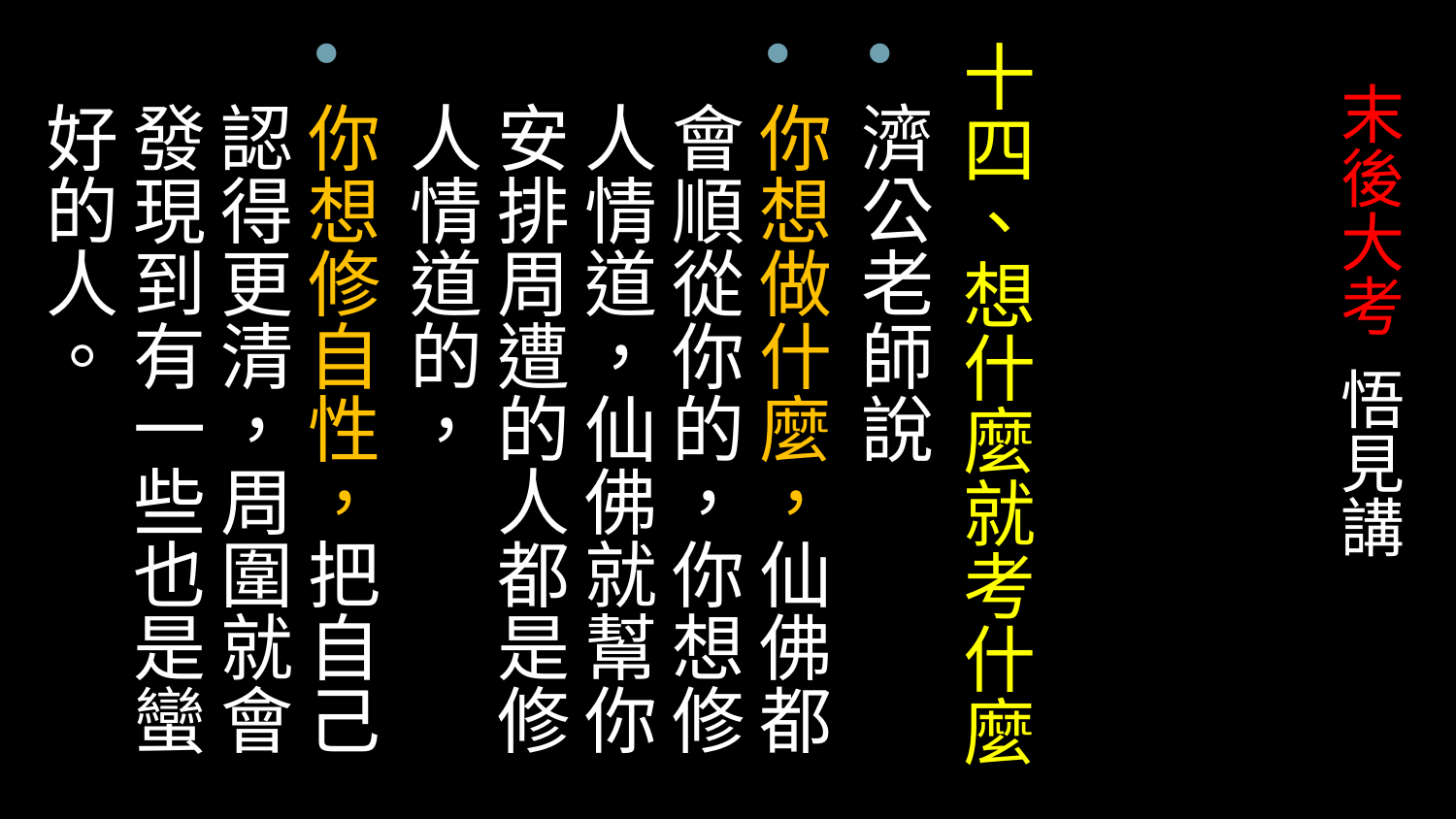

十四、想什麼就考什麼
濟公老師說
你想做什麼，仙佛都會順從你的，你想修人情道，仙佛就幫你安排周遭的人都是修人情道的，
你想修自性，把自己認得更清，周圍就會發現到有一些也是蠻好的人。
# 末後大考  悟見講